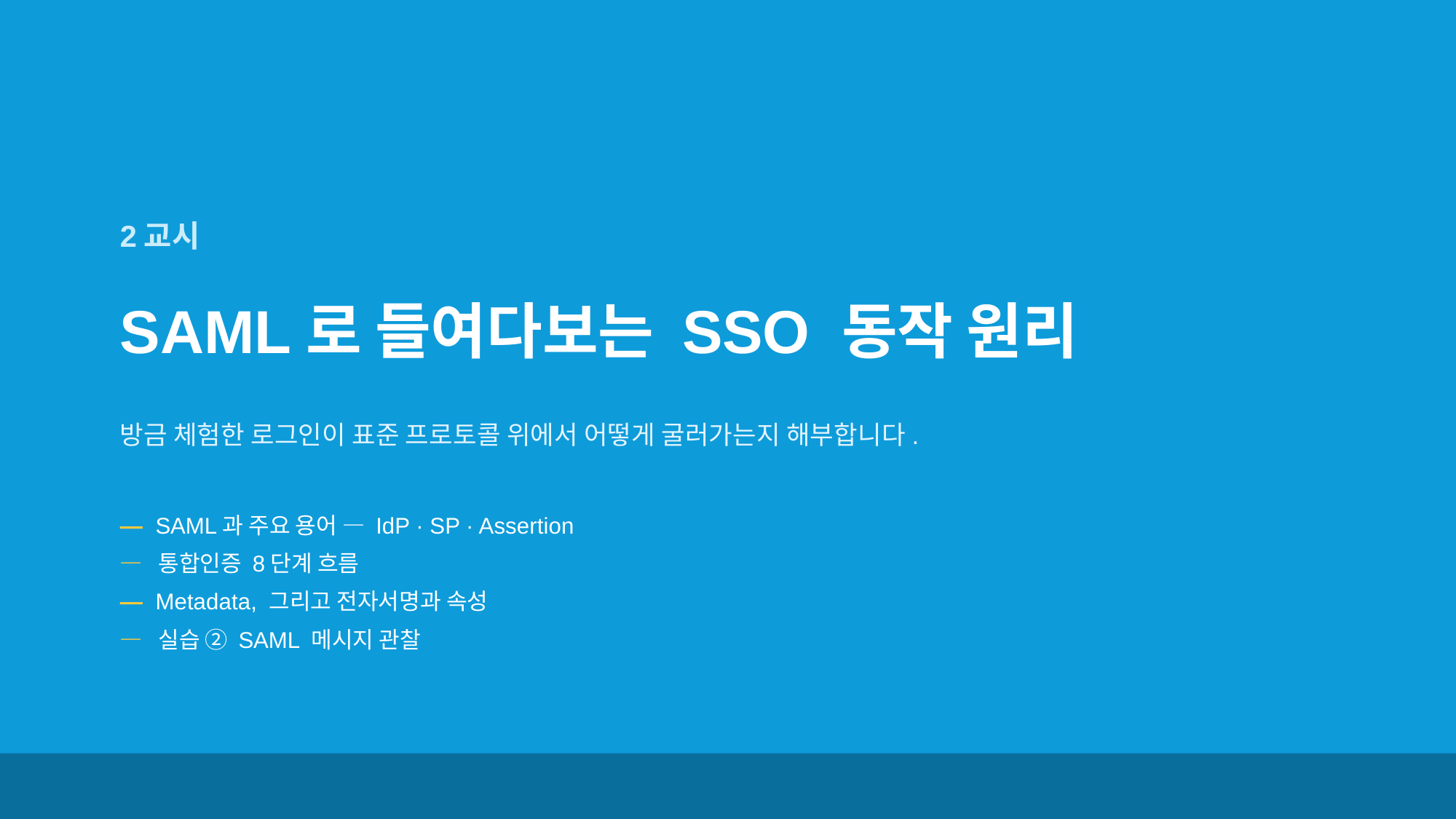

2교시
SAML로 들여다보는 SSO 동작 원리
방금 체험한 로그인이 표준 프로토콜 위에서 어떻게 굴러가는지 해부합니다.
—  SAML과 주요 용어 — IdP · SP · Assertion
—  통합인증 8단계 흐름
—  Metadata, 그리고 전자서명과 속성
—  실습 ② SAML 메시지 관찰